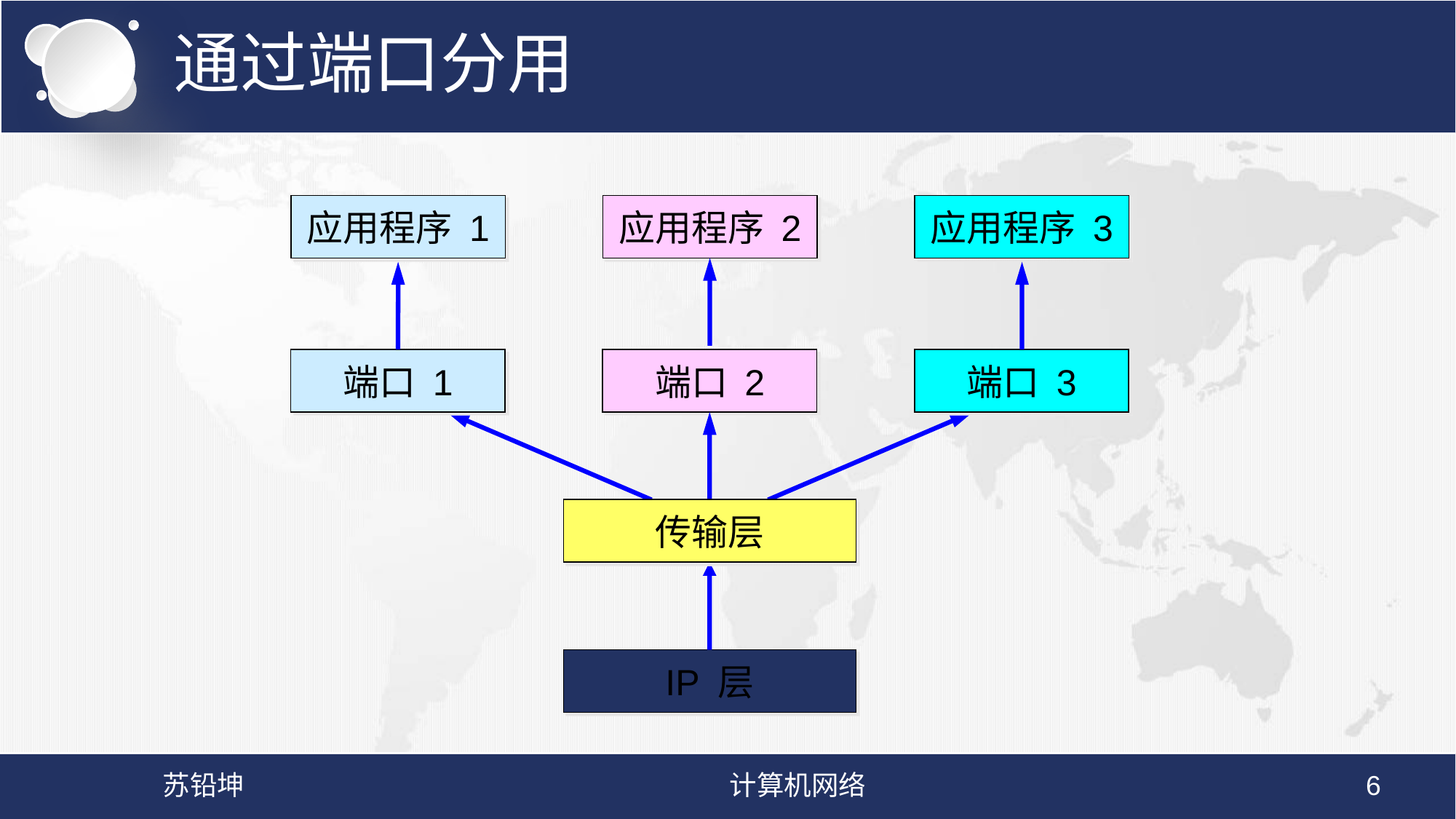

# 通过端口分用

应用程序 1
应用程序 2
应用程序 3

端口 1
端口 2
端口 3

传输层

IP 层
苏铅坤
计算机网络
6